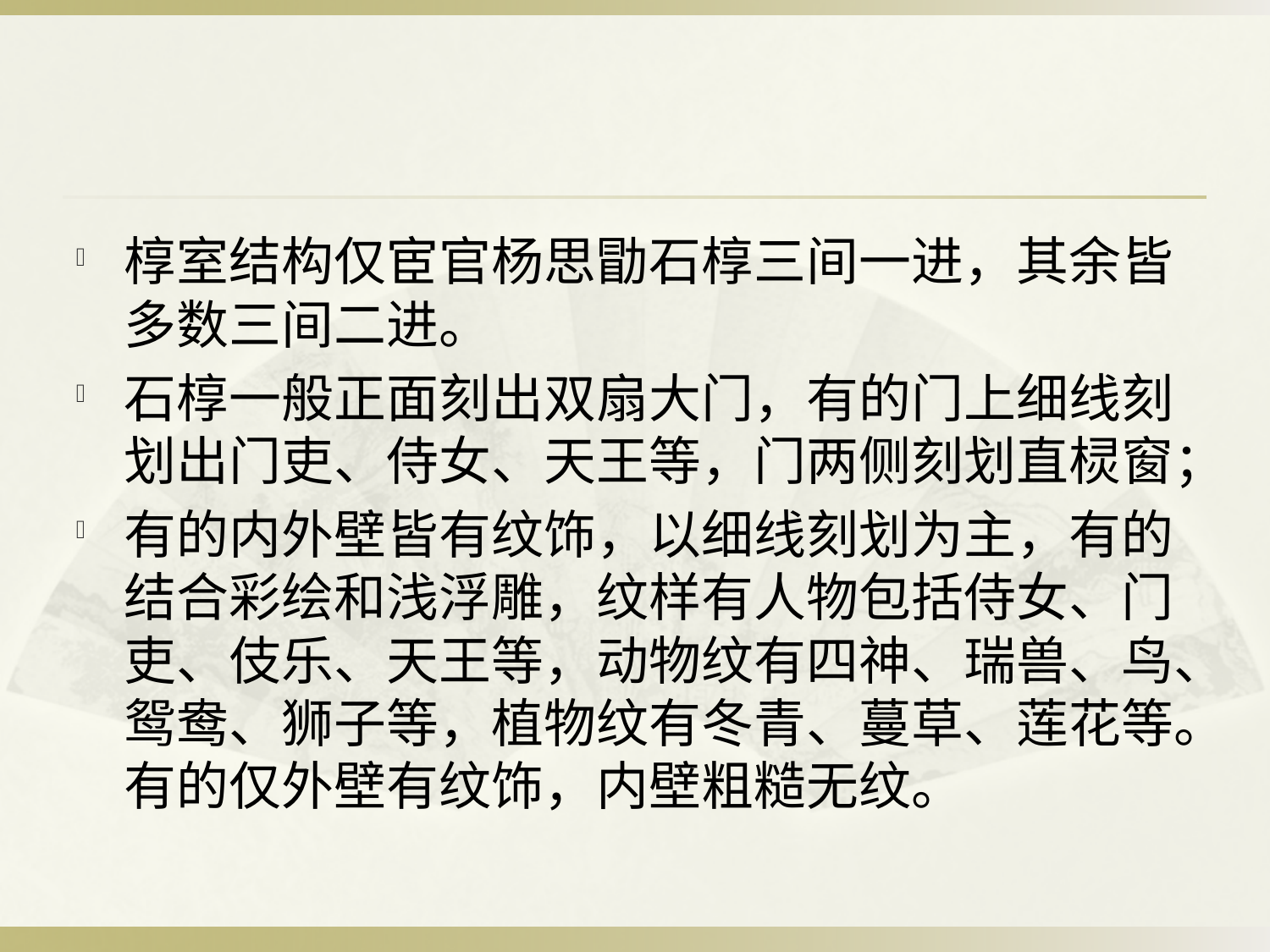

#
椁室结构仅宦官杨思勖石椁三间一进，其余皆多数三间二进。
石椁一般正面刻出双扇大门，有的门上细线刻划出门吏、侍女、天王等，门两侧刻划直棂窗；
有的内外壁皆有纹饰，以细线刻划为主，有的结合彩绘和浅浮雕，纹样有人物包括侍女、门吏、伎乐、天王等，动物纹有四神、瑞兽、鸟、鸳鸯、狮子等，植物纹有冬青、蔓草、莲花等。有的仅外壁有纹饰，内壁粗糙无纹。